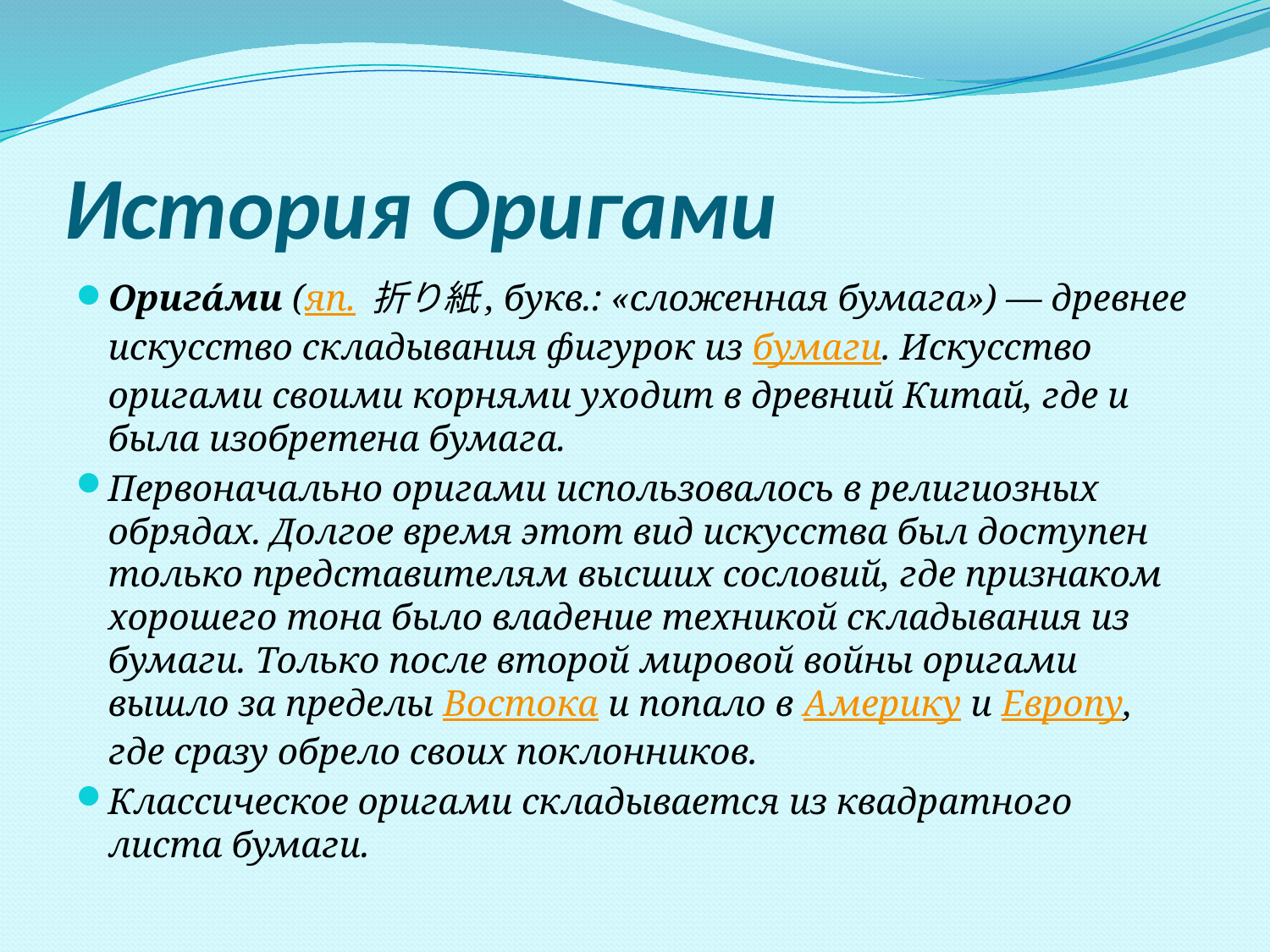

# История Оригами
Орига́ми (яп. 折り紙, букв.: «сложенная бумага») — древнее искусство складывания фигурок из бумаги. Искусство оригами своими корнями уходит в древний Китай, где и была изобретена бумага.
Первоначально оригами использовалось в религиозных обрядах. Долгое время этот вид искусства был доступен только представителям высших сословий, где признаком хорошего тона было владение техникой складывания из бумаги. Только после второй мировой войны оригами вышло за пределы Востока и попало в Америку и Европу, где сразу обрело своих поклонников.
Классическое оригами складывается из квадратного листа бумаги.